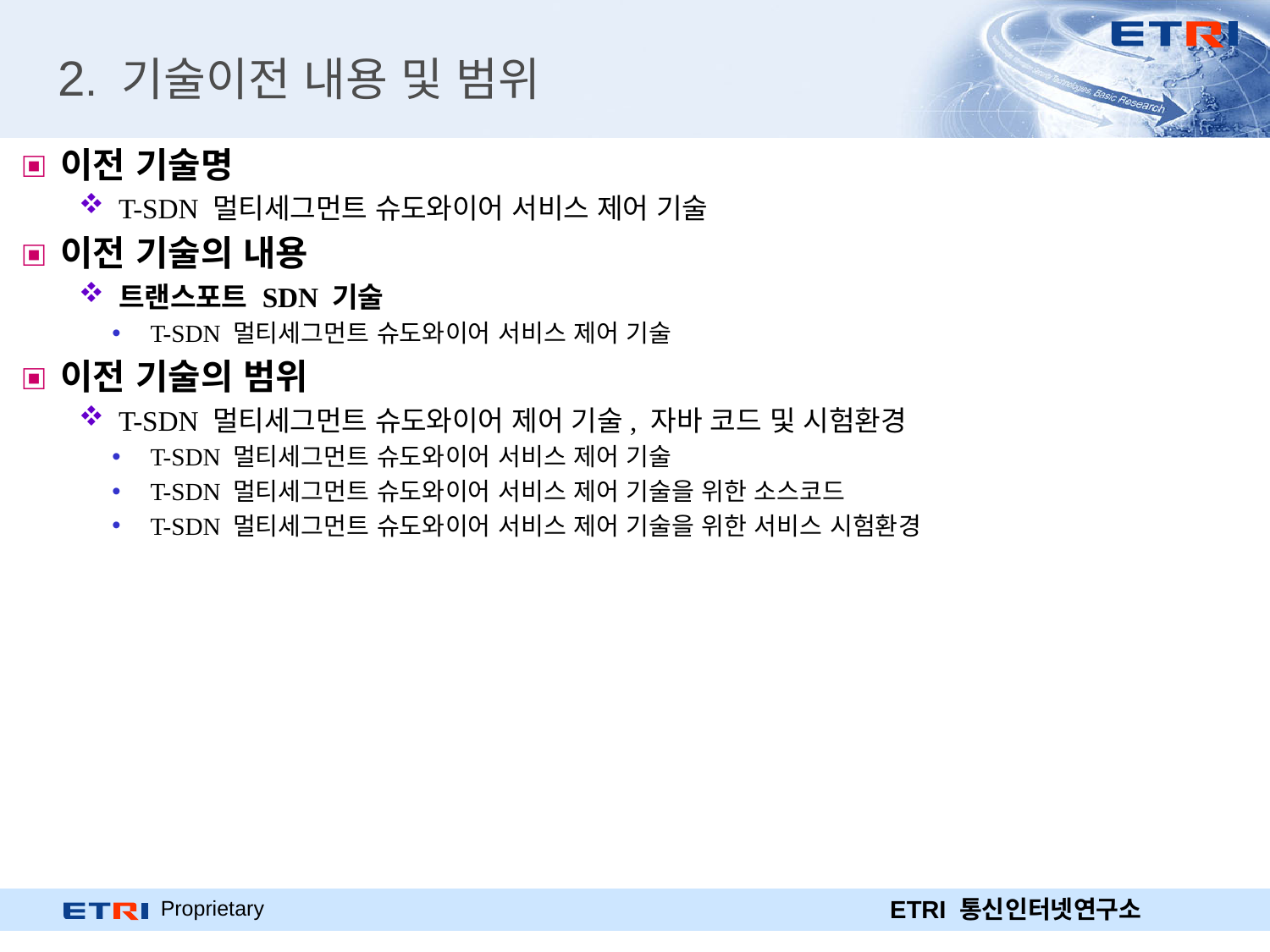

# 2. 기술이전 내용 및 범위
이전 기술명
T-SDN 멀티세그먼트 슈도와이어 서비스 제어 기술
이전 기술의 내용
트랜스포트 SDN 기술
T-SDN 멀티세그먼트 슈도와이어 서비스 제어 기술
이전 기술의 범위
T-SDN 멀티세그먼트 슈도와이어 제어 기술, 자바 코드 및 시험환경
T-SDN 멀티세그먼트 슈도와이어 서비스 제어 기술
T-SDN 멀티세그먼트 슈도와이어 서비스 제어 기술을 위한 소스코드
T-SDN 멀티세그먼트 슈도와이어 서비스 제어 기술을 위한 서비스 시험환경
4